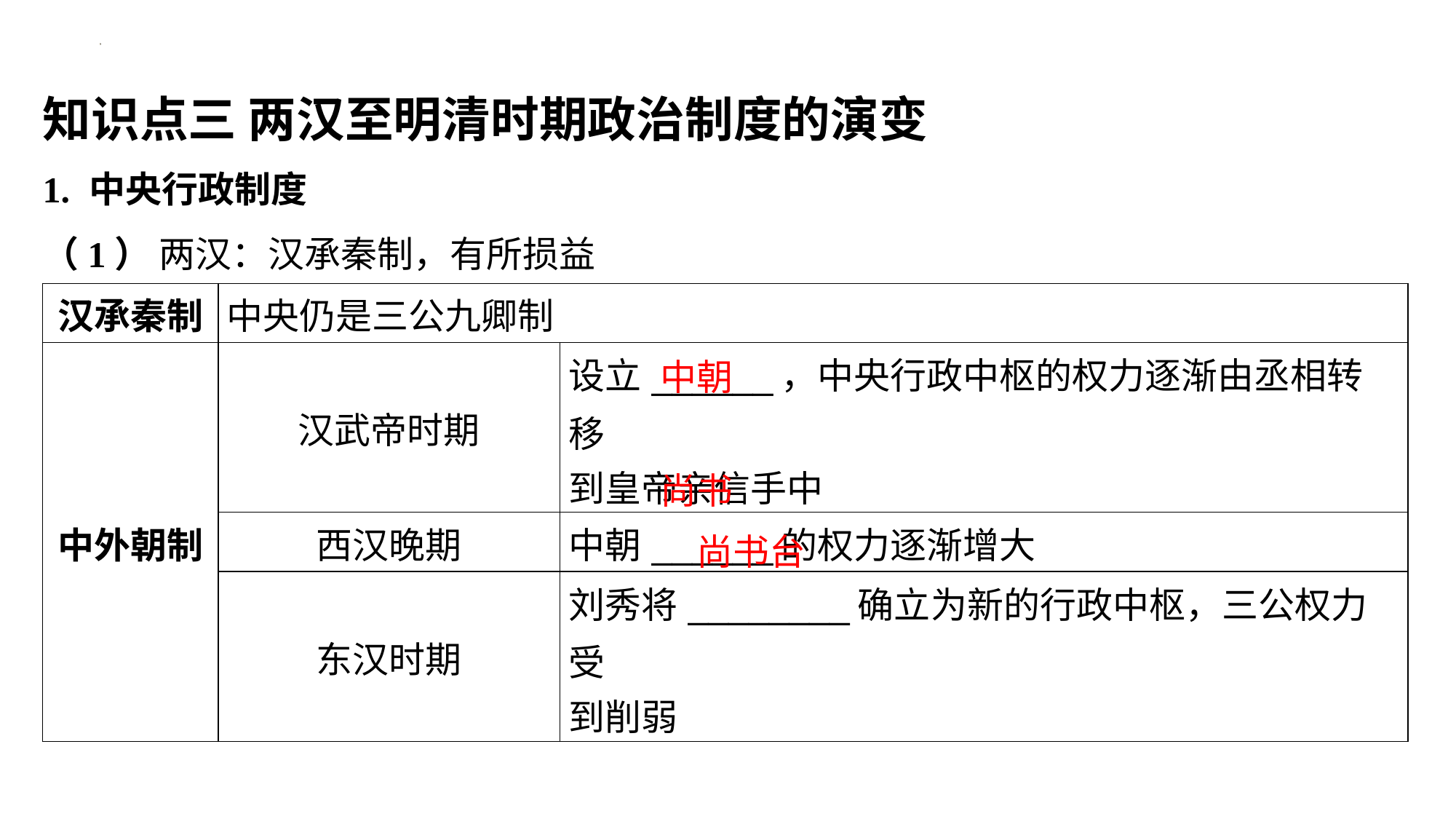

知识点三 两汉至明清时期政治制度的演变
1. 中央行政制度
（1） 两汉：汉承秦制，有所损益
| 汉承秦制 | 中央仍是三公九卿制 |  |
| --- | --- | --- |
| 中外朝制 | 汉武帝时期 | 设立\_\_\_\_\_\_，中央行政中枢的权力逐渐由丞相转移 到皇帝亲信手中 |
|  | 西汉晚期 | 中朝\_\_\_\_\_\_的权力逐渐增大 |
|  | 东汉时期 | 刘秀将\_\_\_\_\_\_\_\_确立为新的行政中枢，三公权力受 到削弱 |
中朝
尚书
尚书台